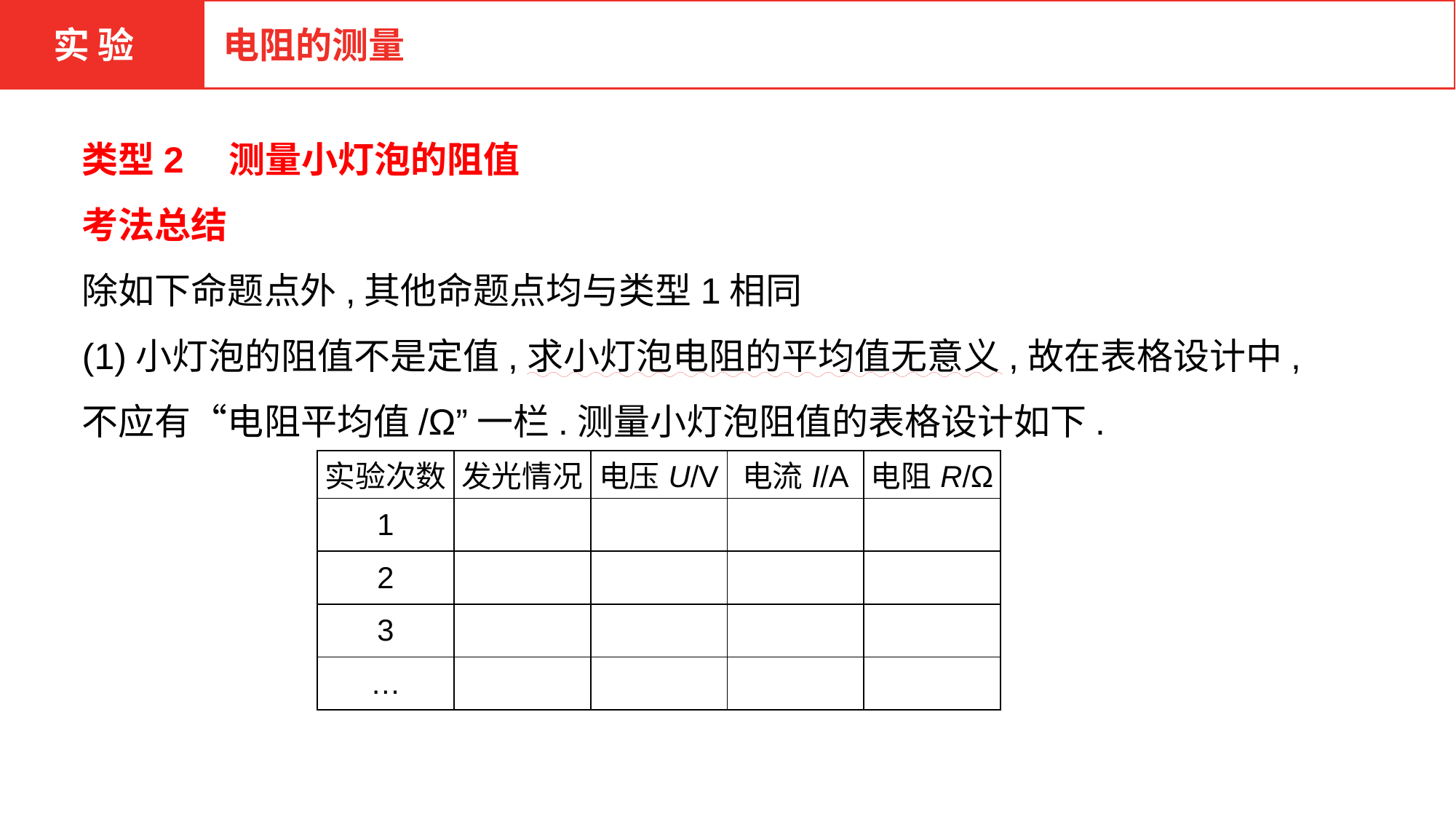

实 验
电阻的测量
类型2　测量小灯泡的阻值
考法总结
除如下命题点外,其他命题点均与类型1相同
(1)小灯泡的阻值不是定值,求小灯泡电阻的平均值无意义,故在表格设计中,不应有“电阻平均值/Ω”一栏.测量小灯泡阻值的表格设计如下.
| 实验次数 | 发光情况 | 电压U/V | 电流I/A | 电阻R/Ω |
| --- | --- | --- | --- | --- |
| 1 |  |  |  |  |
| 2 |  |  |  |  |
| 3 |  |  |  |  |
| … |  |  |  |  |